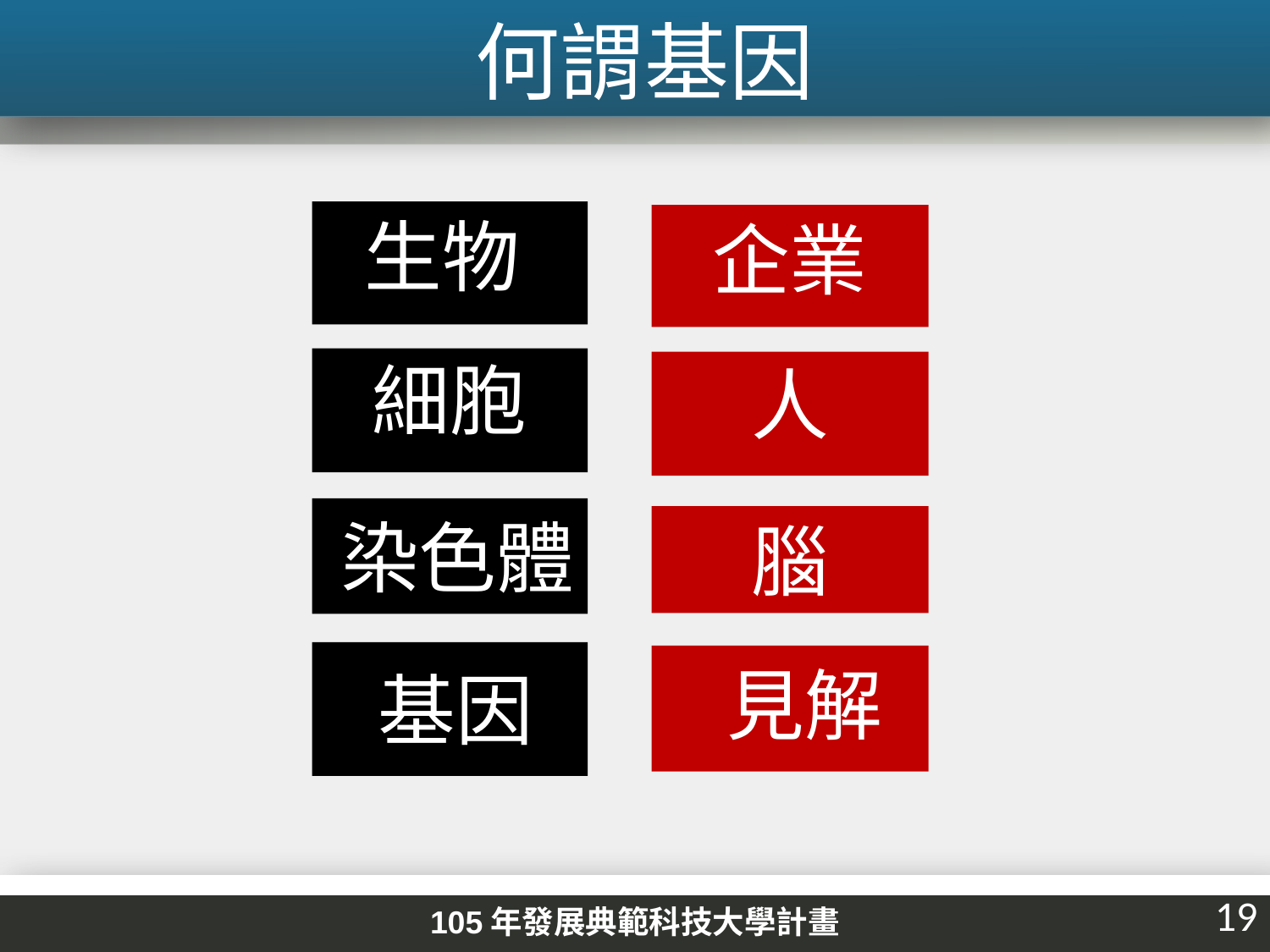

何謂基因

生物

企業
細胞

人

染色體

腦

見解
基因
19